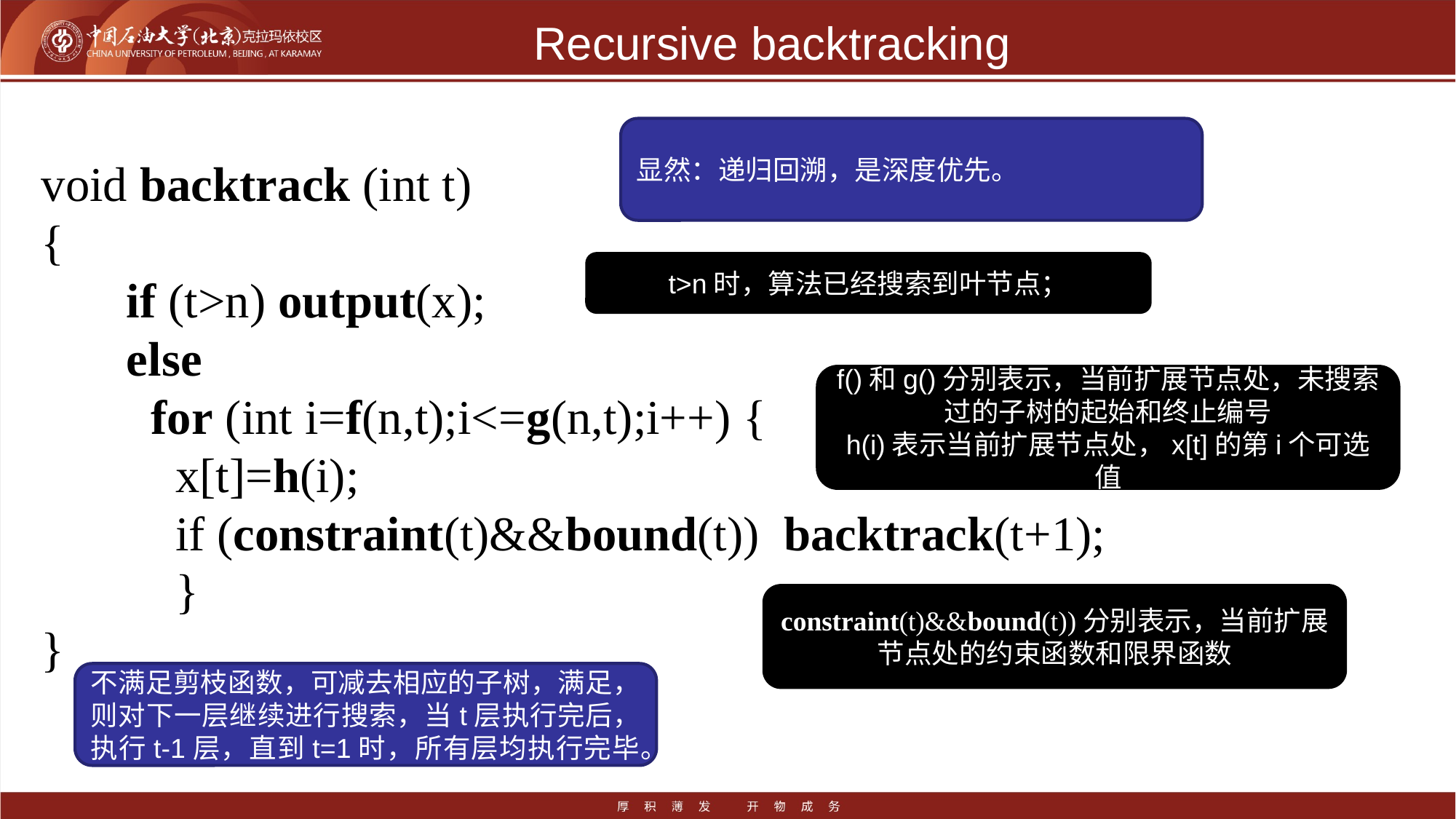

# Recursive backtracking
显然：递归回溯，是深度优先。
void backtrack (int t)
{
       if (t>n) output(x);
       else
         for (int i=f(n,t);i<=g(n,t);i++) {
           x[t]=h(i);
           if (constraint(t)&&bound(t))  backtrack(t+1);
           }
}
t>n时，算法已经搜索到叶节点；
f()和g()分别表示，当前扩展节点处，未搜索过的子树的起始和终止编号
h(i)表示当前扩展节点处，x[t]的第i个可选值
constraint(t)&&bound(t))分别表示，当前扩展节点处的约束函数和限界函数
不满足剪枝函数，可减去相应的子树，满足，则对下一层继续进行搜索，当t层执行完后，执行t-1层，直到t=1时，所有层均执行完毕。